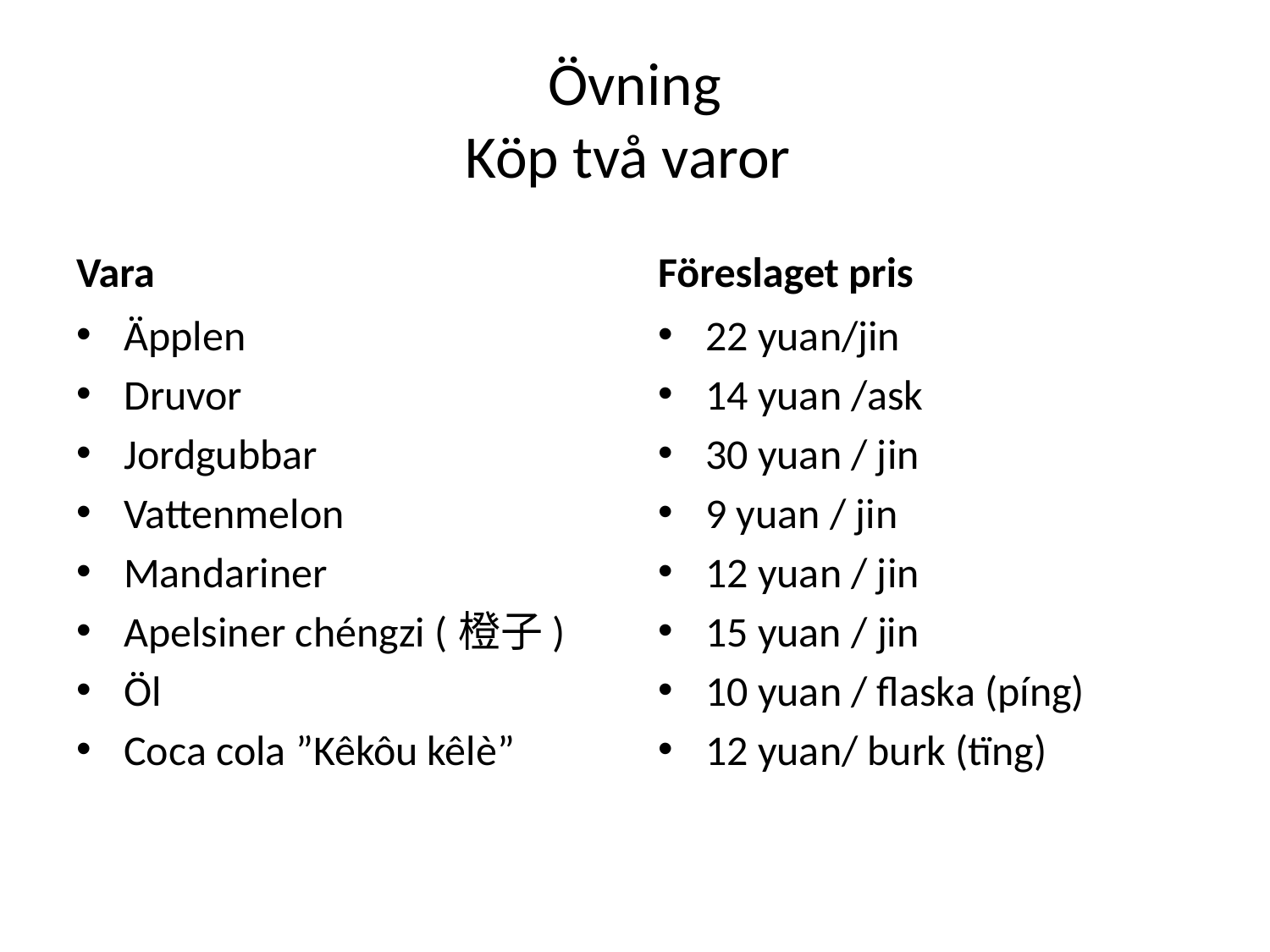

# Övning Köp två varor
Vara
Föreslaget pris
Äpplen
Druvor
Jordgubbar
Vattenmelon
Mandariner
Apelsiner chéngzi (橙子)
Öl
Coca cola ”Kêkôu kêlè”

22 yuan/jin
14 yuan /ask
30 yuan / jin
9 yuan / jin
12 yuan / jin
15 yuan / jin
10 yuan / flaska (píng)
12 yuan/ burk (tïng)